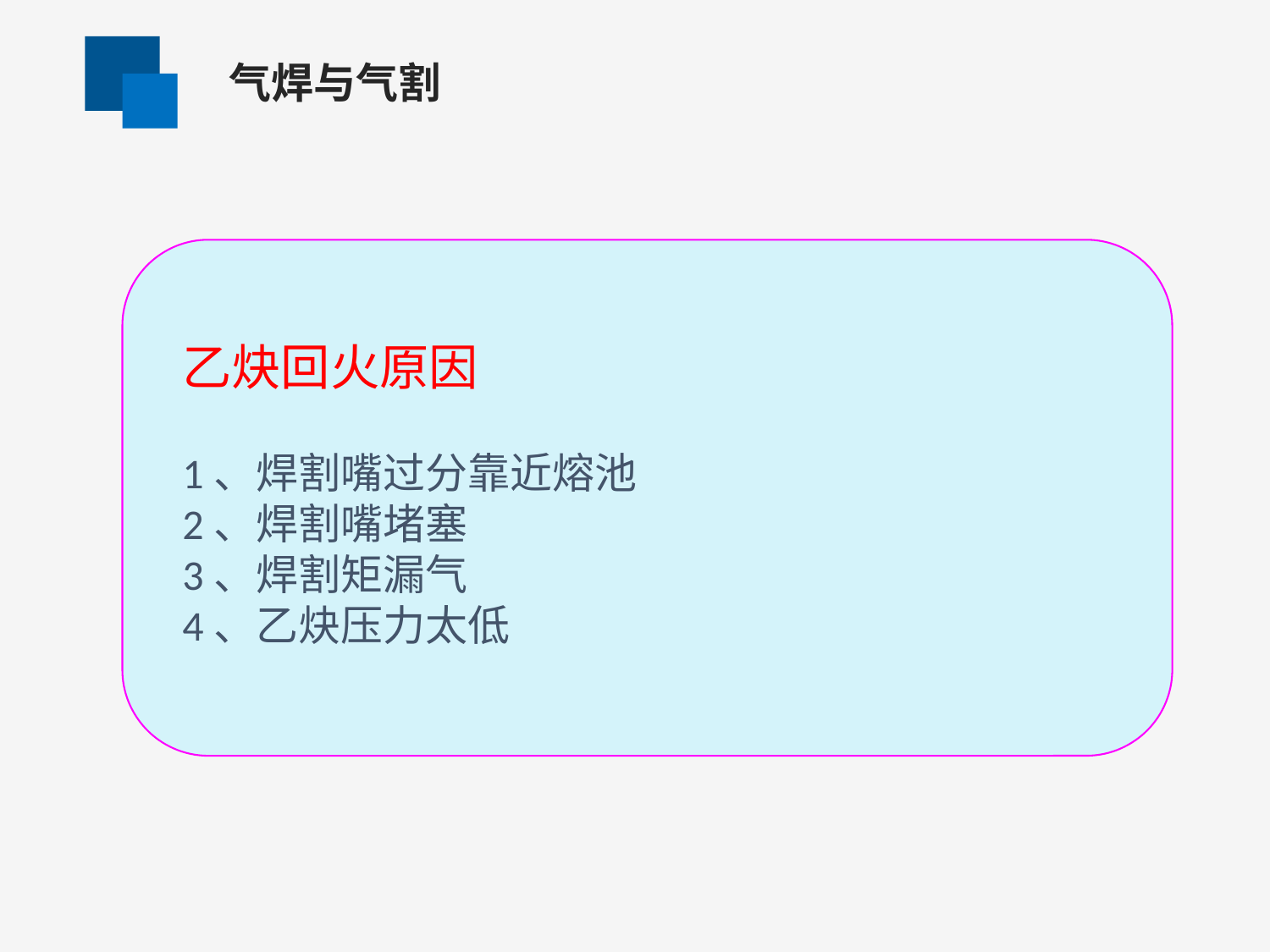

气焊与气割

乙炔回火原因

1、焊割嘴过分靠近熔池
2、焊割嘴堵塞
3、焊割矩漏气
4、乙炔压力太低